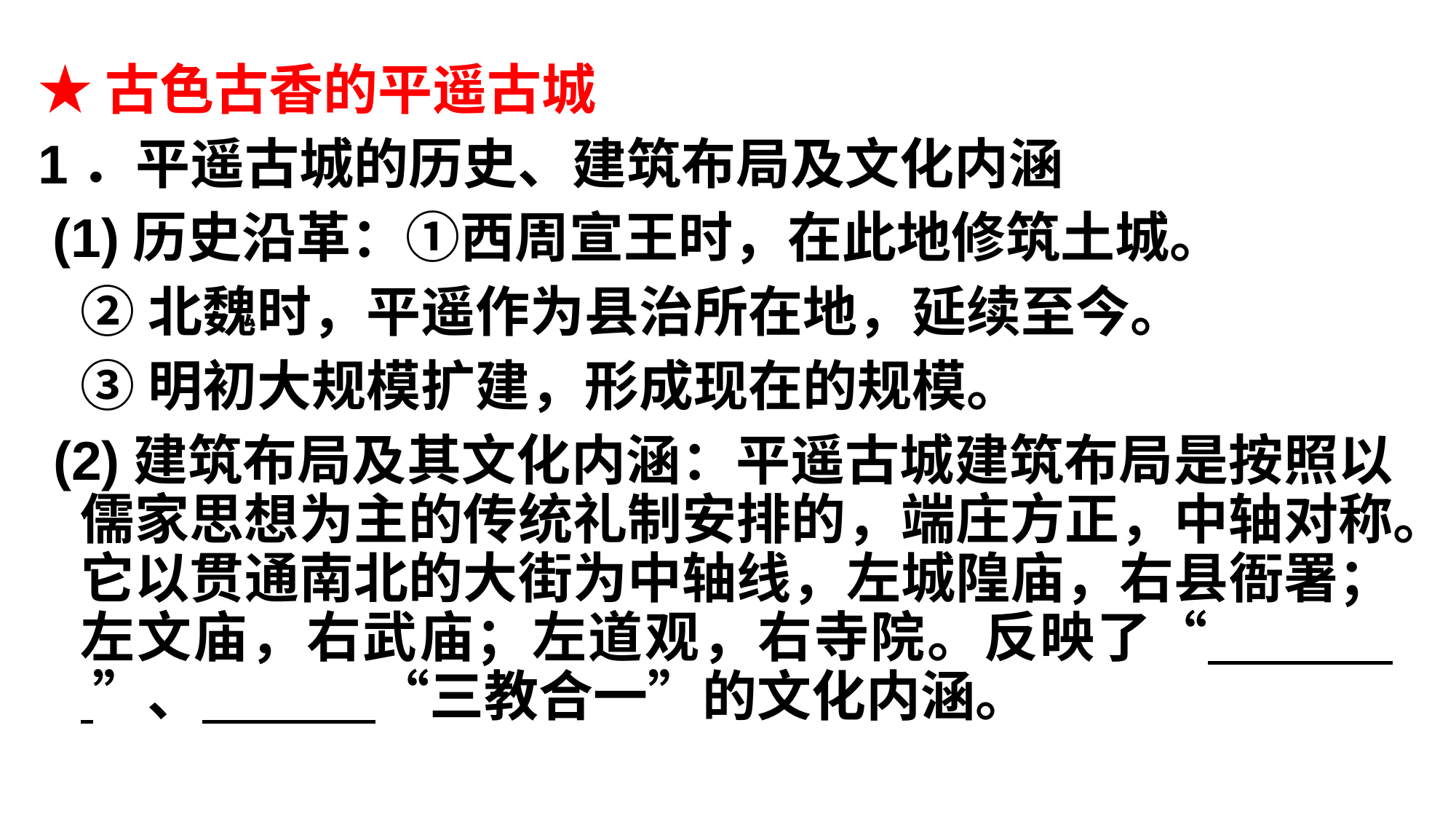

★古色古香的平遥古城
1．平遥古城的历史、建筑布局及文化内涵
 (1)历史沿革：①西周宣王时，在此地修筑土城。
	②北魏时，平遥作为县治所在地，延续至今。
	③明初大规模扩建，形成现在的规模。
 (2)建筑布局及其文化内涵：平遥古城建筑布局是按照以儒家思想为主的传统礼制安排的，端庄方正，中轴对称。它以贯通南北的大街为中轴线，左城隍庙，右县衙署；左文庙，右武庙；左道观，右寺院。反映了“               ”、              “三教合一”的文化内涵。